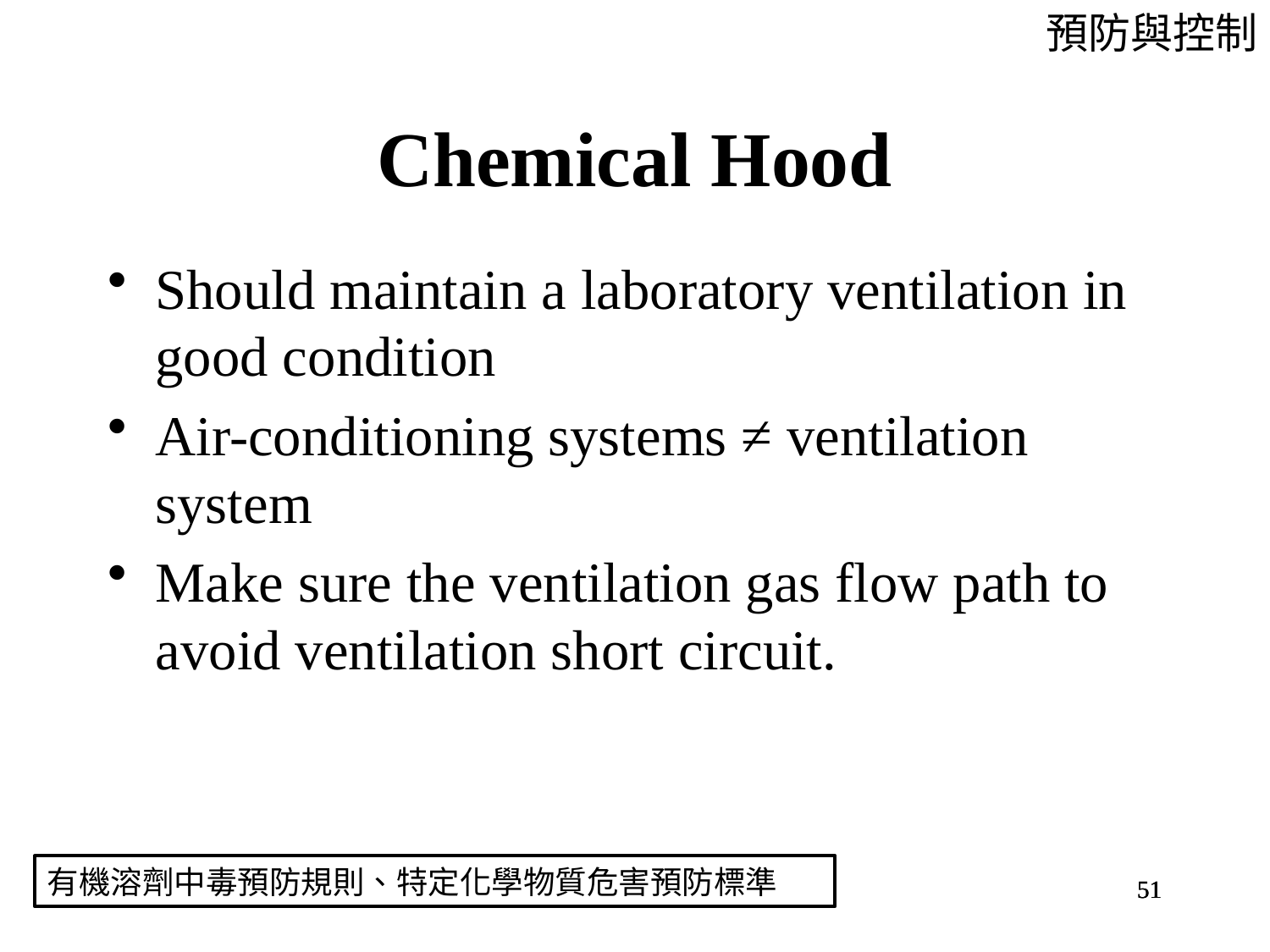

預防與控制
# Chemical Hood
Should maintain a laboratory ventilation in good condition
Air-conditioning systems ≠ ventilation system
Make sure the ventilation gas flow path to avoid ventilation short circuit.
有機溶劑中毒預防規則、特定化學物質危害預防標準
51
51
51